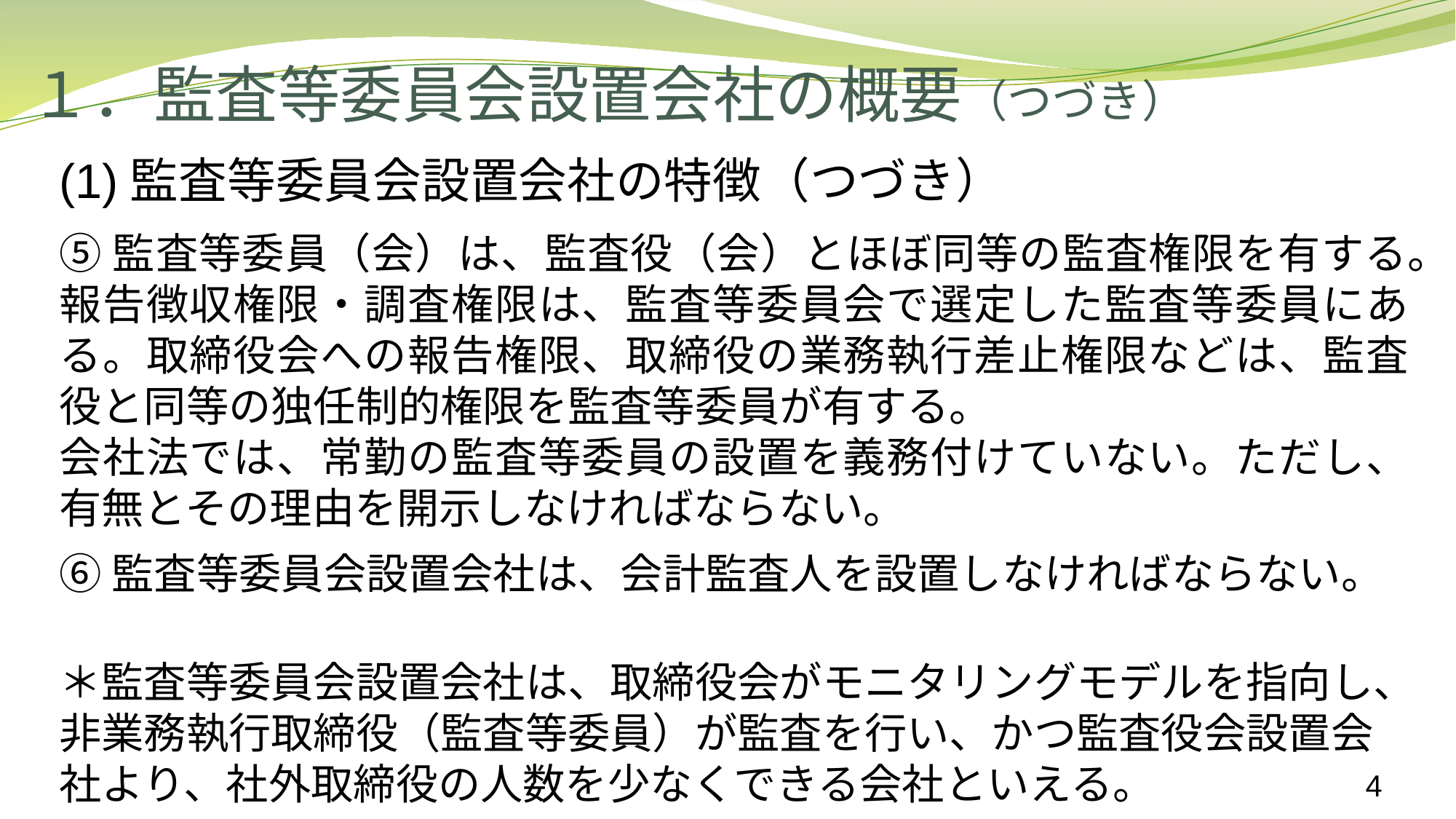

# １．監査等委員会設置会社の概要（つづき）
(1)監査等委員会設置会社の特徴（つづき）
⑤監査等委員（会）は、監査役（会）とほぼ同等の監査権限を有する。
報告徴収権限・調査権限は、監査等委員会で選定した監査等委員にある。取締役会への報告権限、取締役の業務執行差止権限などは、監査役と同等の独任制的権限を監査等委員が有する。
会社法では、常勤の監査等委員の設置を義務付けていない。ただし、有無とその理由を開示しなければならない。
⑥監査等委員会設置会社は、会計監査人を設置しなければならない。
＊監査等委員会設置会社は、取締役会がモニタリングモデルを指向し、非業務執行取締役（監査等委員）が監査を行い、かつ監査役会設置会社より、社外取締役の人数を少なくできる会社といえる。
4